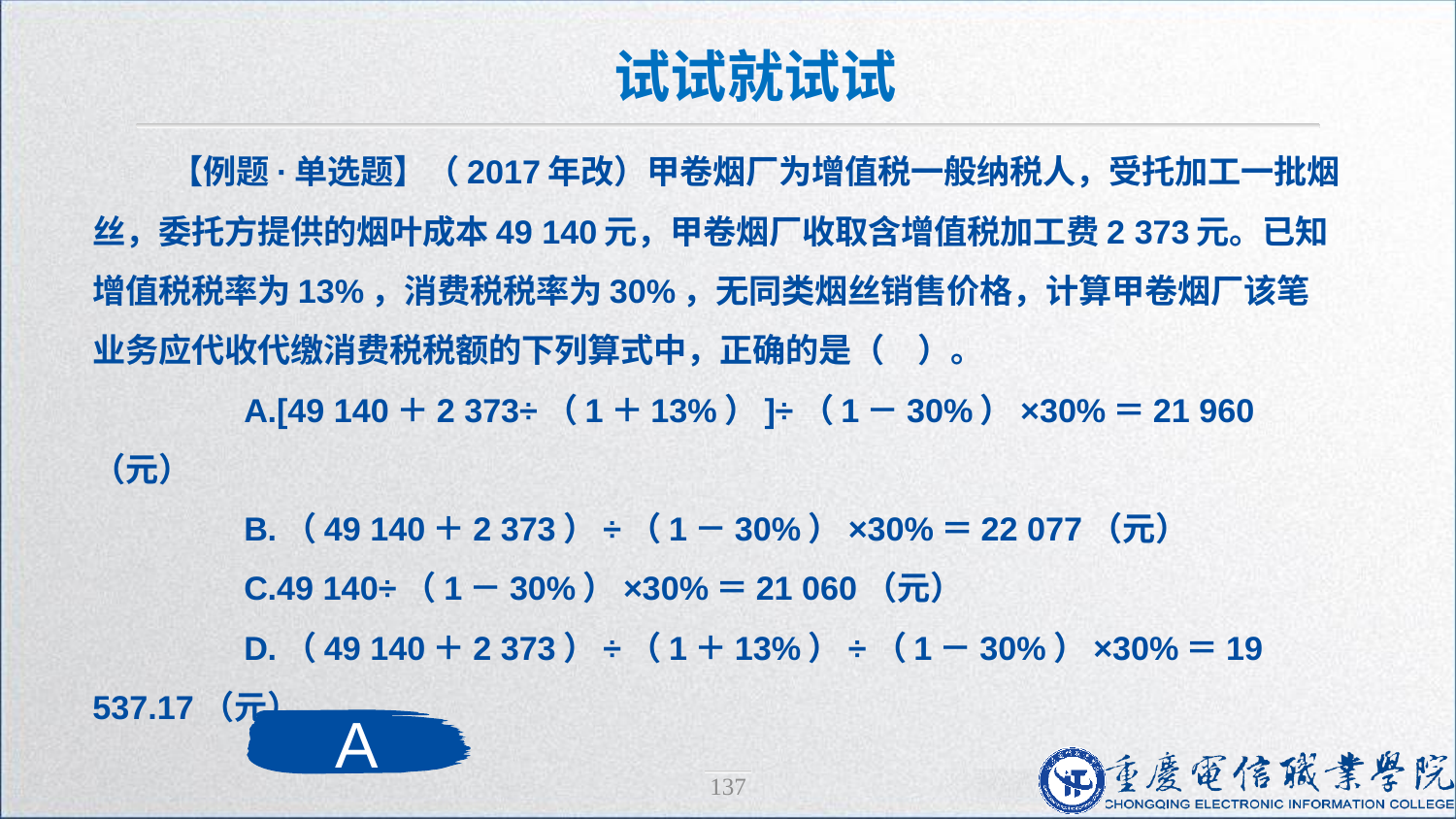

试试就试试
【例题·单选题】（2017年改）甲卷烟厂为增值税一般纳税人，受托加工一批烟丝，委托方提供的烟叶成本49 140元，甲卷烟厂收取含增值税加工费2 373元。已知增值税税率为13%，消费税税率为30%，无同类烟丝销售价格，计算甲卷烟厂该笔业务应代收代缴消费税税额的下列算式中，正确的是（　）。
　　A.[49 140＋2 373÷（1＋13%）]÷（1－30%）×30%＝21 960（元）
　　B.（49 140＋2 373）÷（1－30%）×30%＝22 077（元）
　　C.49 140÷（1－30%）×30%＝21 060（元）
　　D.（49 140＋2 373）÷（1＋13%）÷（1－30%）×30%＝19 537.17（元）

A
137